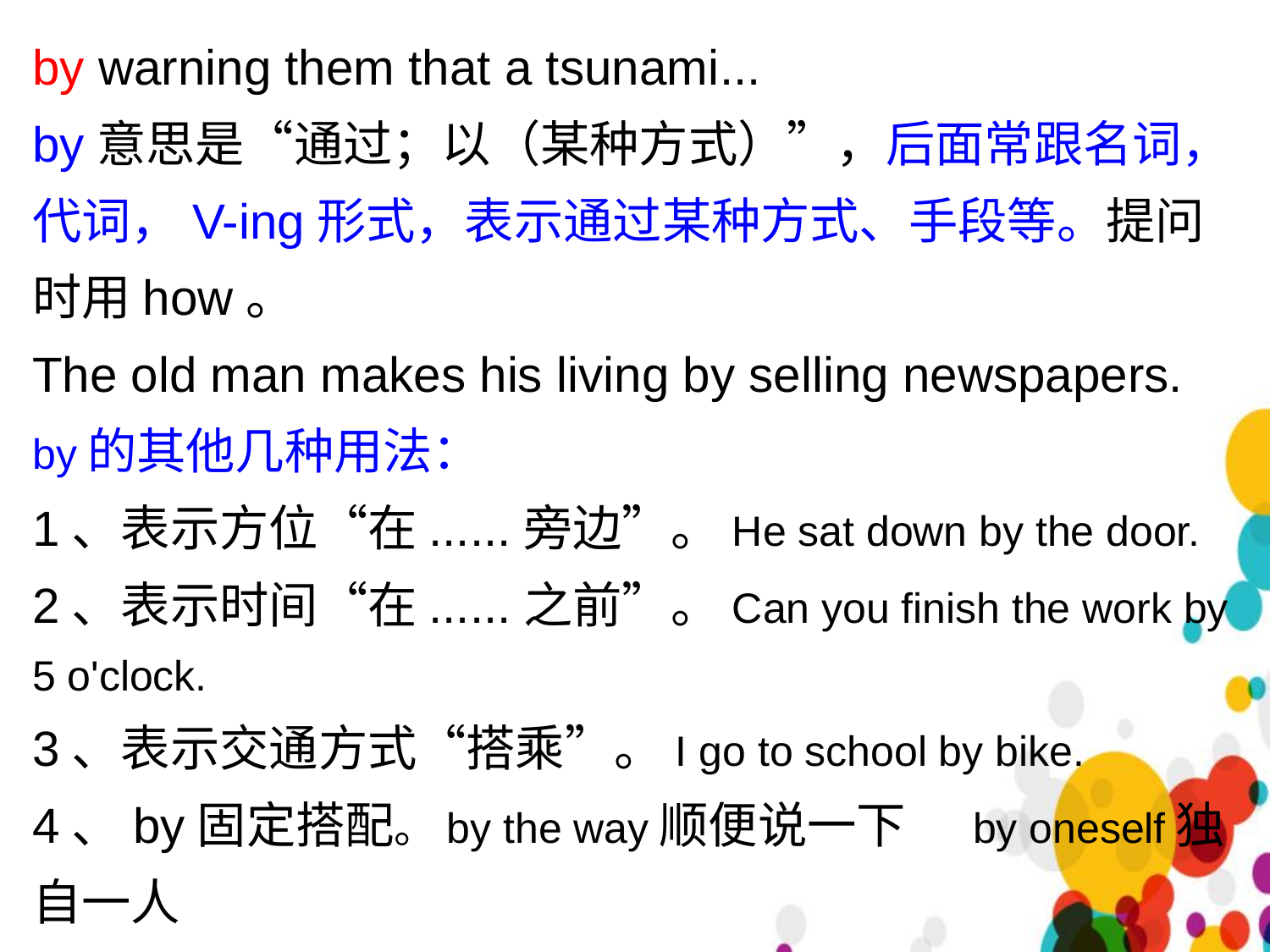

by warning them that a tsunami...
by意思是“通过；以（某种方式）”，后面常跟名词，代词，V-ing形式，表示通过某种方式、手段等。提问时用how。
The old man makes his living by selling newspapers.
by的其他几种用法：
1、表示方位“在......旁边”。He sat down by the door.
2、表示时间“在......之前”。Can you finish the work by 5 o'clock.
3、表示交通方式“搭乘”。I go to school by bike.
4、by固定搭配。by the way顺便说一下     by oneself独自一人